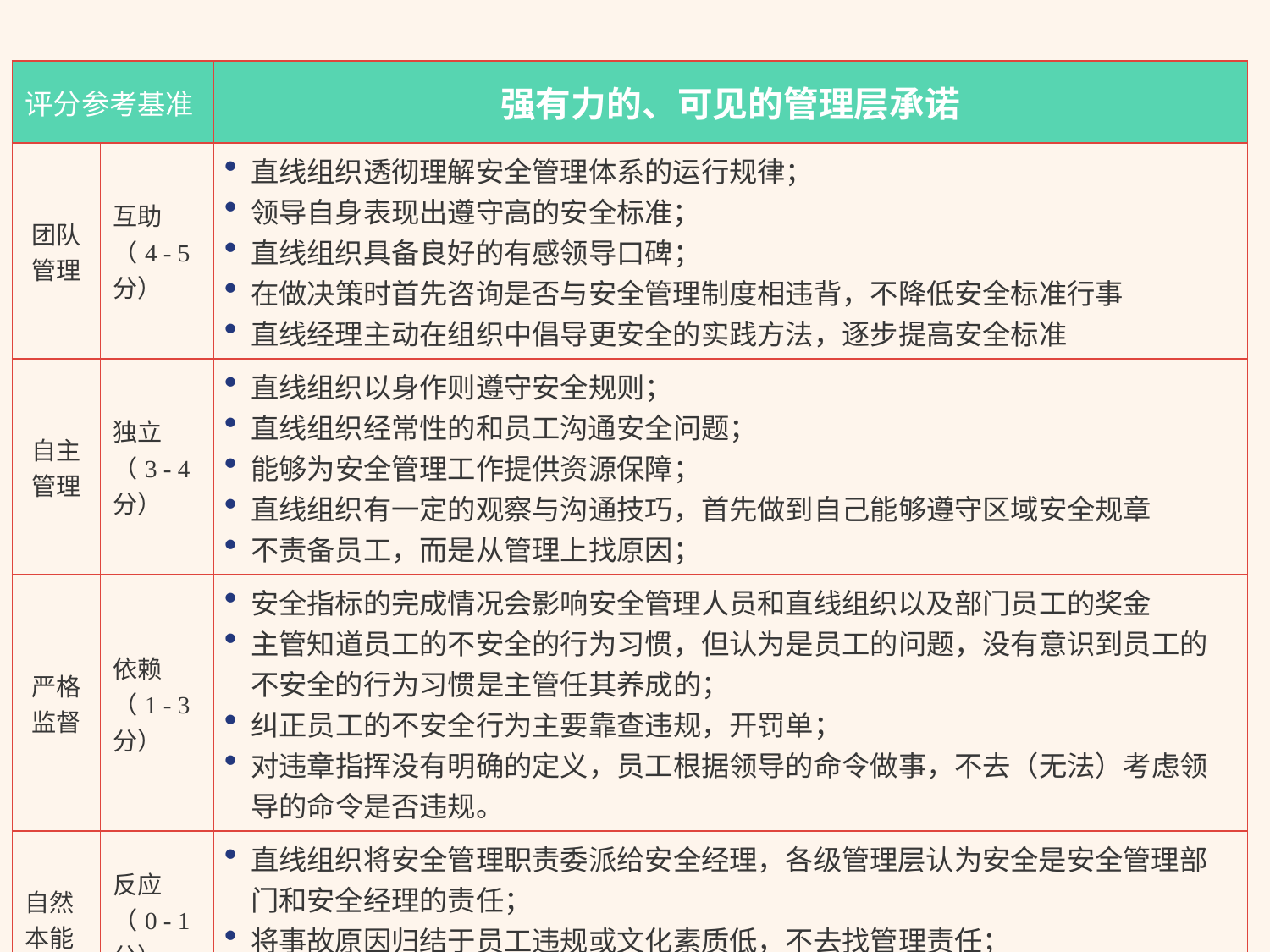

| 评分参考基准 |  | 强有力的、可见的管理层承诺 |
| --- | --- | --- |
| 团队管理 | 互助（4 - 5分） | 直线组织透彻理解安全管理体系的运行规律； 领导自身表现出遵守高的安全标准； 直线组织具备良好的有感领导口碑； 在做决策时首先咨询是否与安全管理制度相违背，不降低安全标准行事 直线经理主动在组织中倡导更安全的实践方法，逐步提高安全标准 |
| 自主管理 | 独立（3 - 4分） | 直线组织以身作则遵守安全规则； 直线组织经常性的和员工沟通安全问题； 能够为安全管理工作提供资源保障； 直线组织有一定的观察与沟通技巧，首先做到自己能够遵守区域安全规章 不责备员工，而是从管理上找原因； |
| 严格监督 | 依赖（1 - 3分） | 安全指标的完成情况会影响安全管理人员和直线组织以及部门员工的奖金 主管知道员工的不安全的行为习惯，但认为是员工的问题，没有意识到员工的不安全的行为习惯是主管任其养成的； 纠正员工的不安全行为主要靠查违规，开罚单； 对违章指挥没有明确的定义，员工根据领导的命令做事，不去（无法）考虑领导的命令是否违规。 |
| 自然本能 | 反应（0 - 1分） | 直线组织将安全管理职责委派给安全经理，各级管理层认为安全是安全管理部门和安全经理的责任； 将事故原因归结于员工违规或文化素质低，不去找管理责任； 直线组织有特权或做不到以身作则遵守安全规则 |